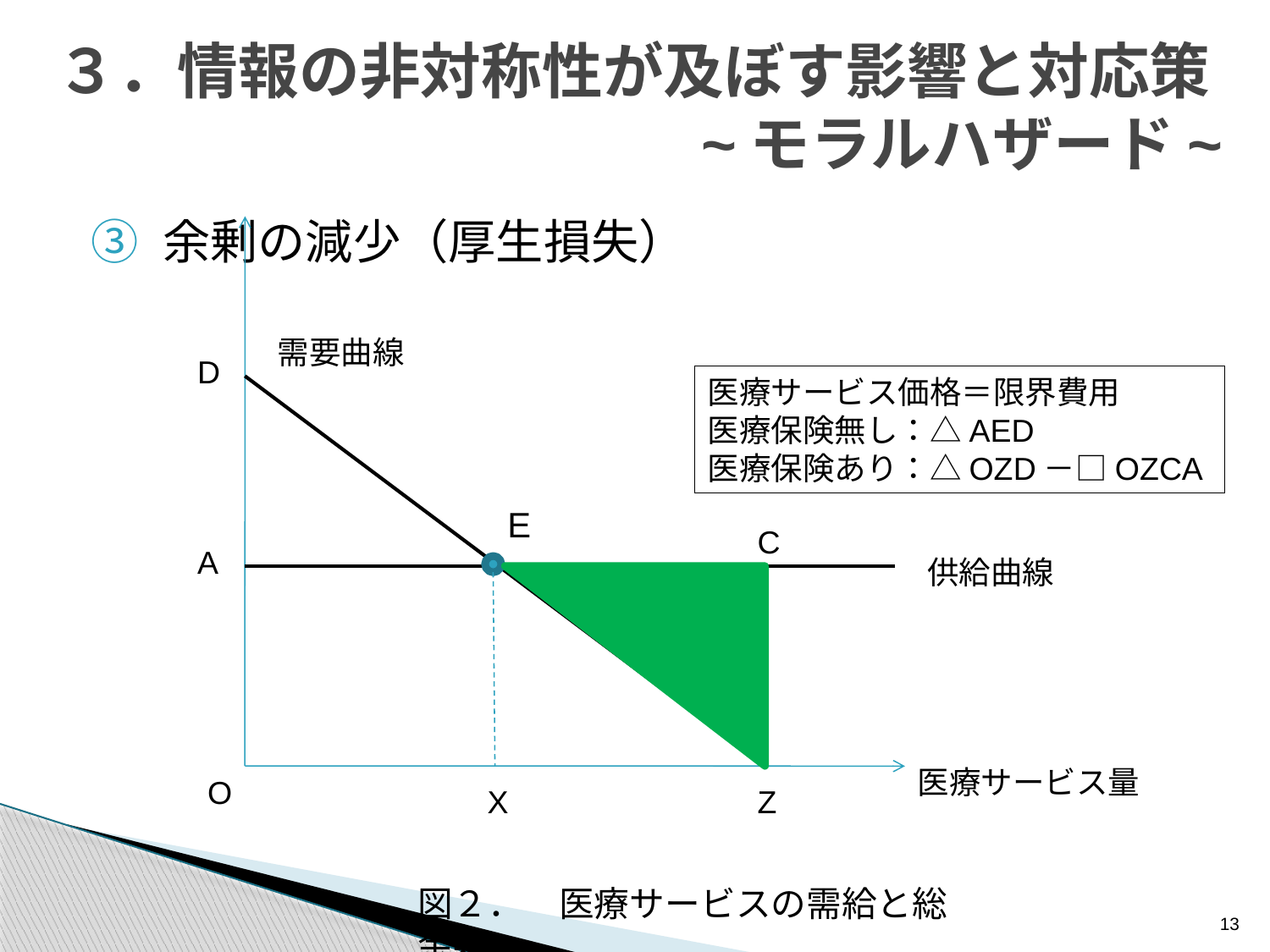

# ３．情報の非対称性が及ぼす影響と対応策~モラルハザード~
余剰の減少（厚生損失）

需要曲線
D
医療サービス価格＝限界費用
医療保険無し：△AED
医療保険あり：△OZD－□OZCA
E
C
A
供給曲線

医療サービス量
O
X
Z
図２．　医療サービスの需給と総余剰
13